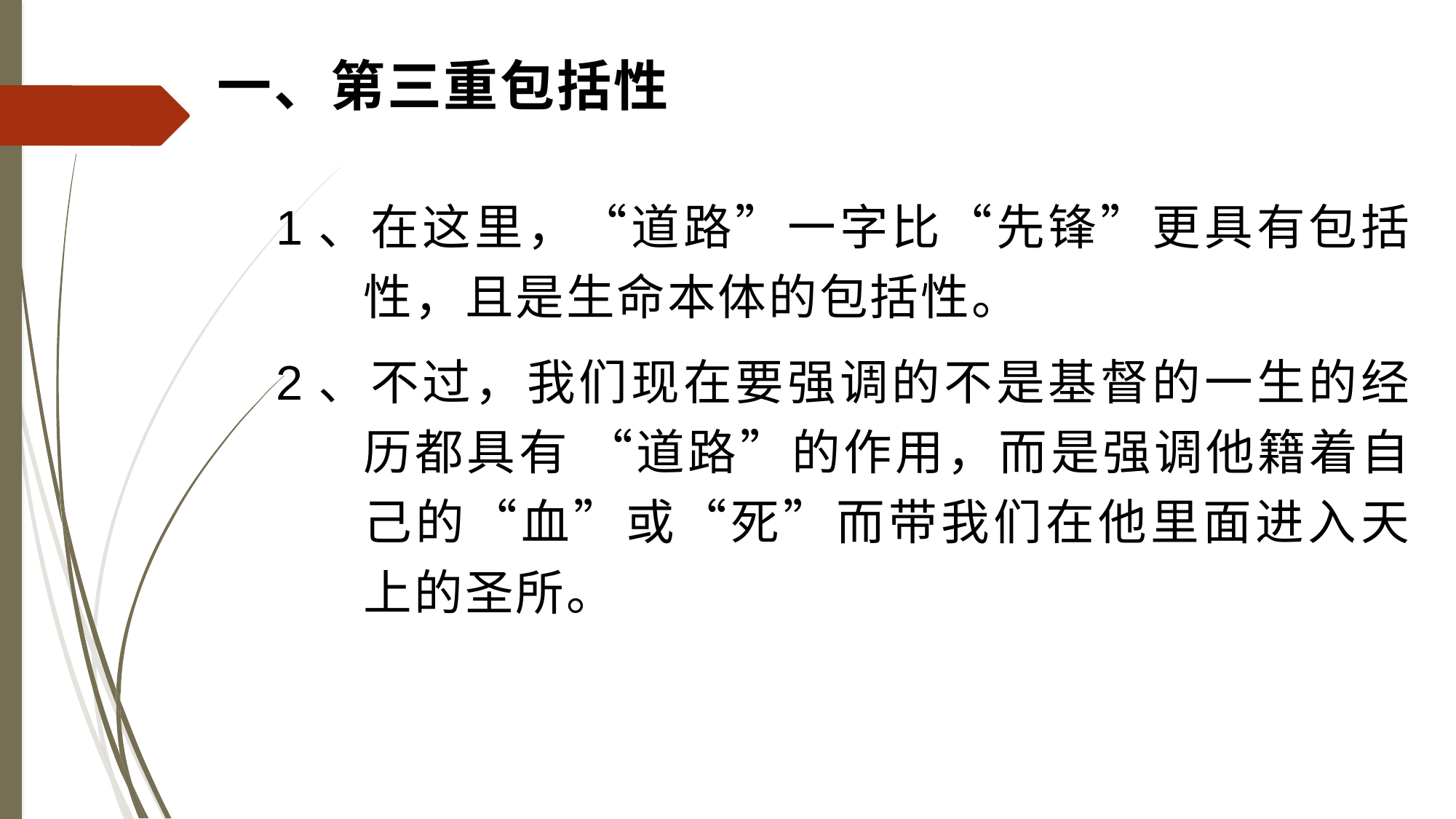

# 一、第三重包括性
1、在这里，“道路”一字比“先锋”更具有包括性，且是生命本体的包括性。
2、不过，我们现在要强调的不是基督的一生的经历都具有 “道路”的作用，而是强调他籍着自己的“血”或“死”而带我们在他里面进入天上的圣所。